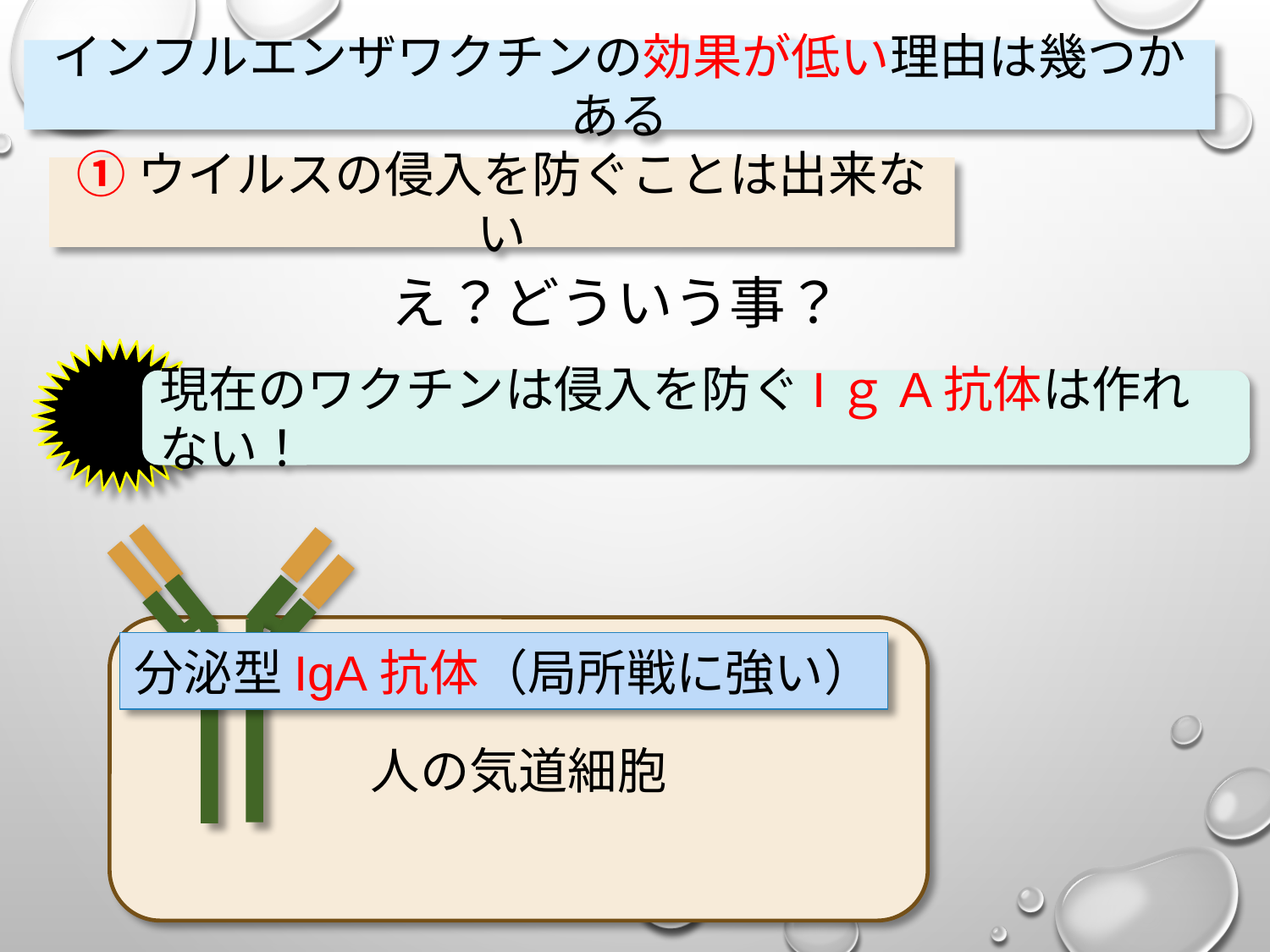

インフルエンザワクチンの効果が低い理由は幾つかある
①ウイルスの侵入を防ぐことは出来ない
え？どういう事？

人の気道細胞
分泌型IgA抗体（局所戦に強い）
現在のワクチンは侵入を防ぐIｇA抗体は作れない！